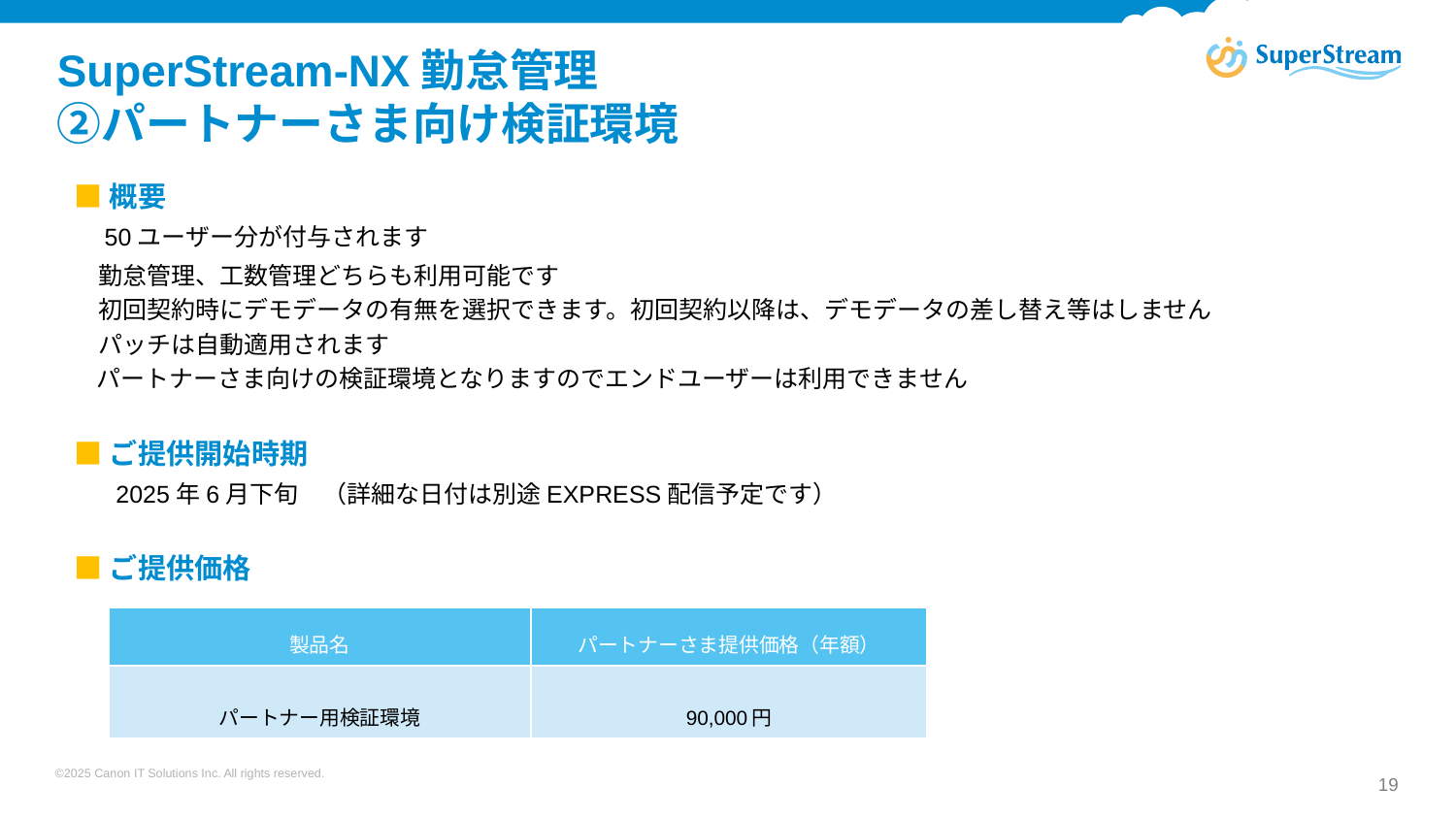

# SuperStream-NX勤怠管理　 ②パートナーさま向け検証環境
■概要
　50ユーザー分が付与されます
　勤怠管理、工数管理どちらも利用可能です
　初回契約時にデモデータの有無を選択できます。初回契約以降は、デモデータの差し替え等はしません
　パッチは自動適用されます
   パートナーさま向けの検証環境となりますのでエンドユーザーは利用できません

■ご提供開始時期
　 2025年6月下旬　（詳細な日付は別途EXPRESS配信予定です）
■ご提供価格
| 製品名 | パートナーさま提供価格（年額） |
| --- | --- |
| パートナー用検証環境 | 90,000円 |
©2025 Canon IT Solutions Inc. All rights reserved.
19